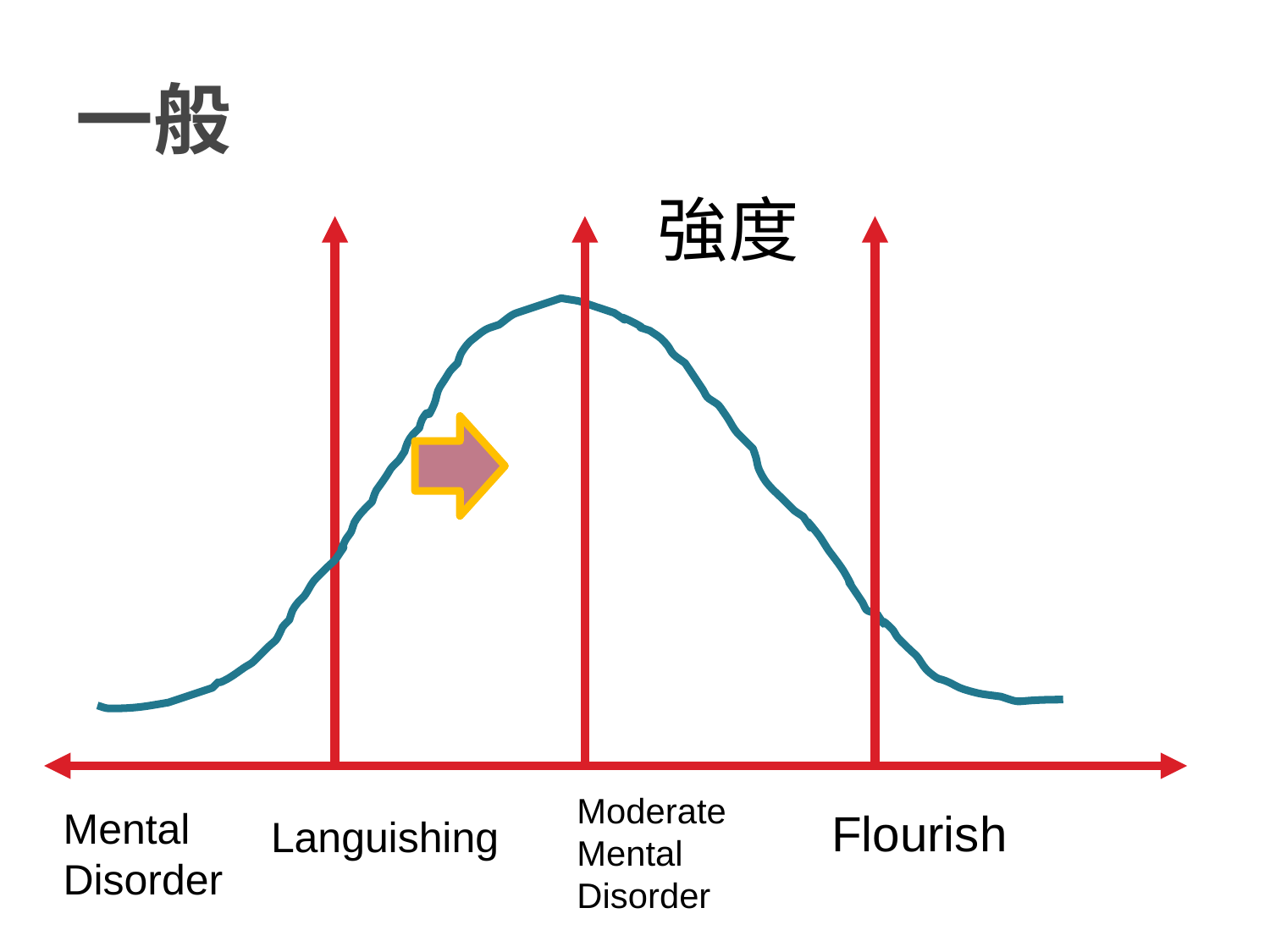

# 一般
強度

Moderate
Mental
Disorder
Mental
Disorder
Flourish
Languishing